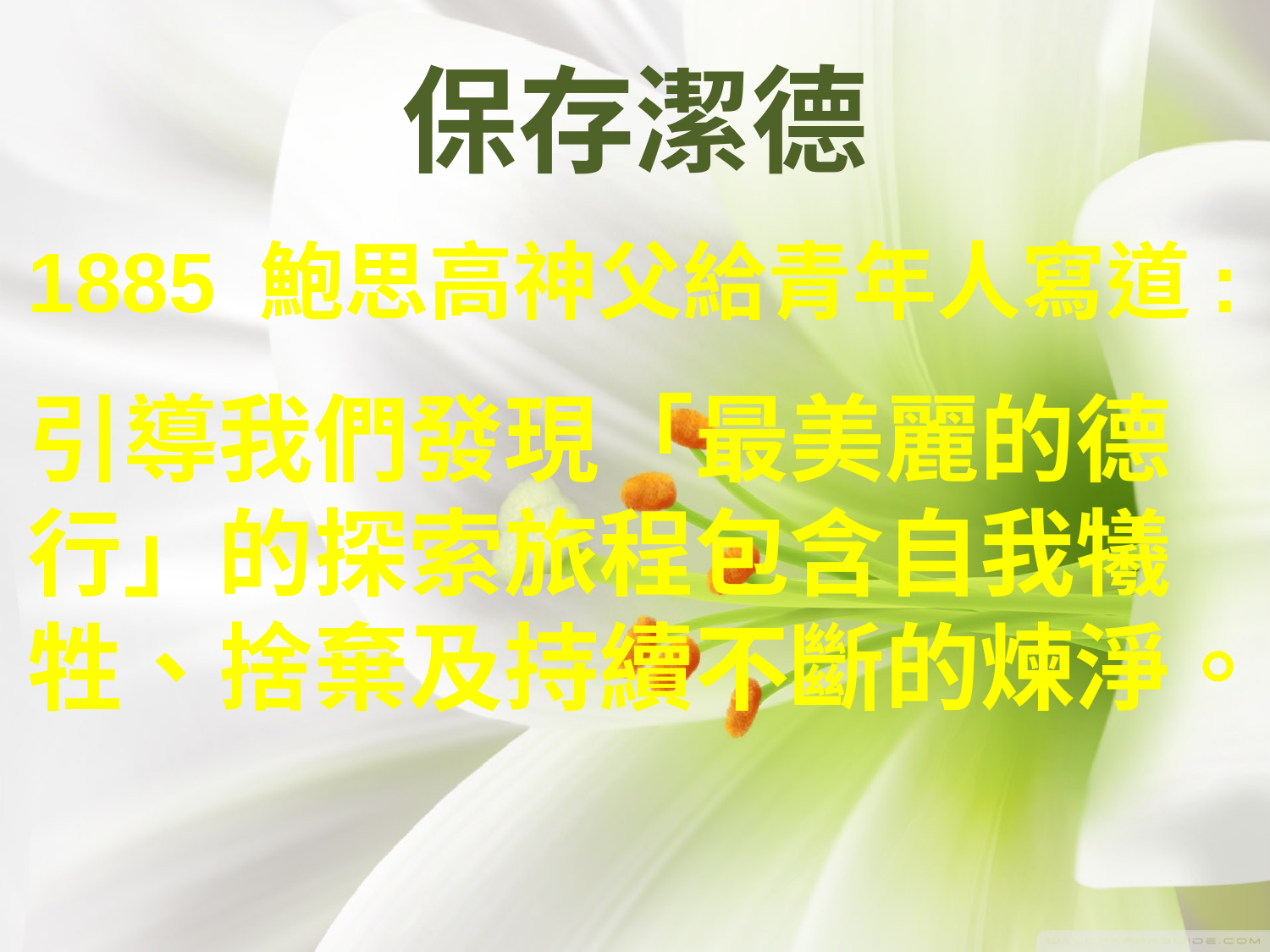

# 保存潔德
1885 鮑思高神父給青年人寫道:

引導我們發現「最美麗的德行」的探索旅程包含自我犧牲、捨棄及持續不斷的煉淨。